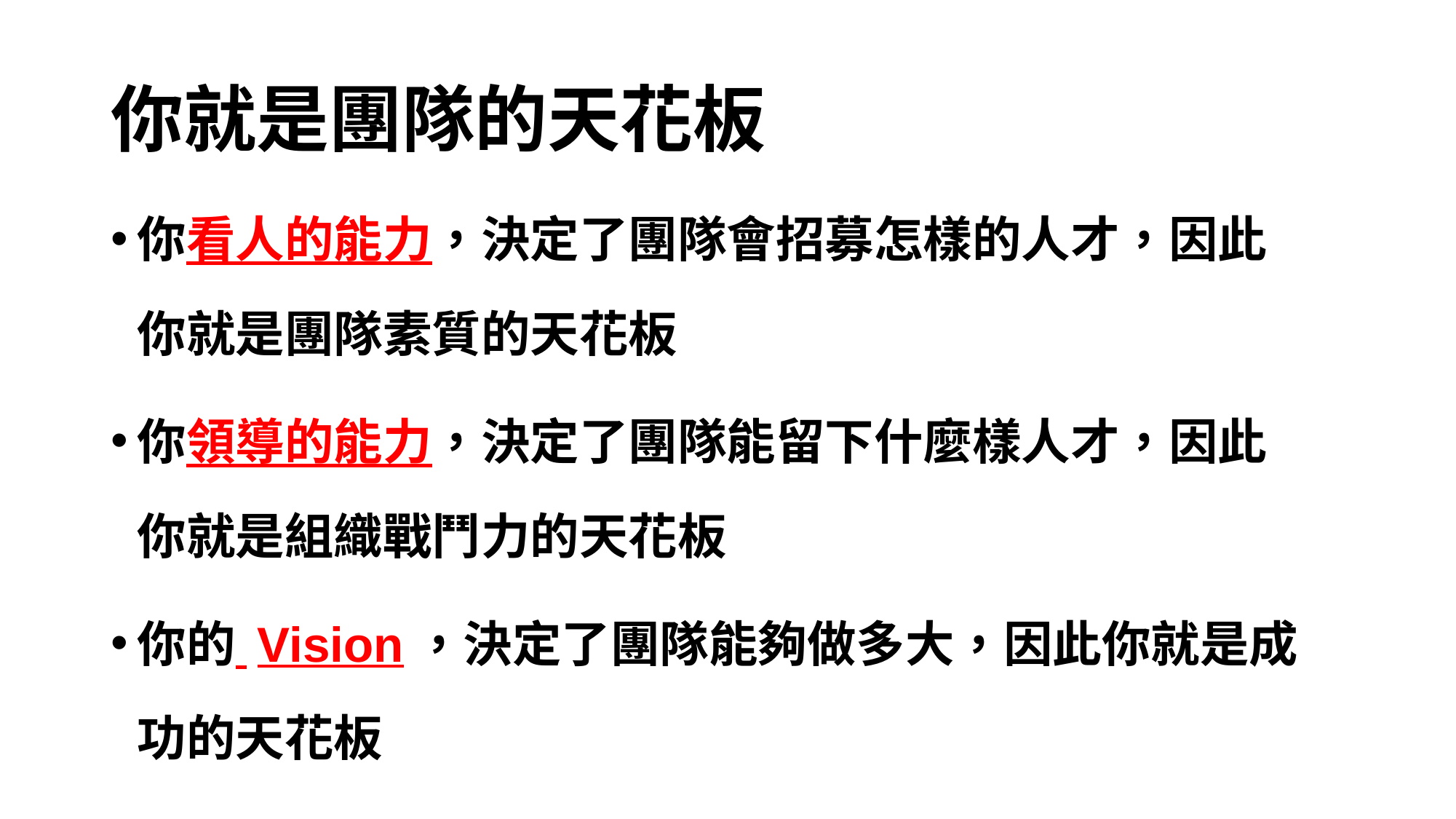

# 你就是團隊的天花板
你看人的能力，決定了團隊會招募怎樣的人才，因此你就是團隊素質的天花板
你領導的能力，決定了團隊能留下什麼樣人才，因此你就是組織戰鬥力的天花板
你的 Vision，決定了團隊能夠做多大，因此你就是成功的天花板